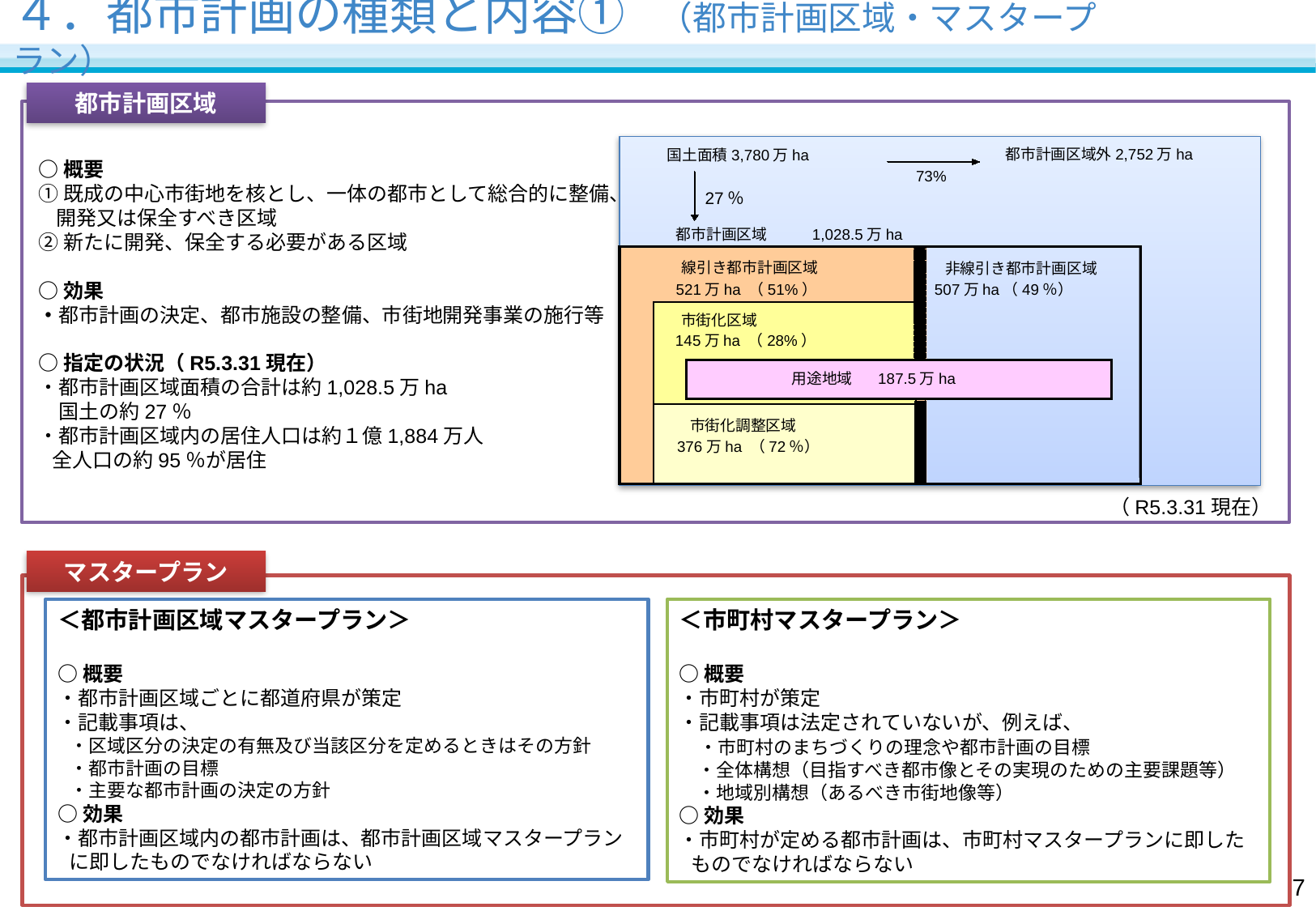

# ４．都市計画の種類と内容①　（都市計画区域・マスタープラン）
都市計画区域

○概要
①既成の中心市街地を核とし、一体の都市として総合的に整備、開発又は保全すべき区域
②新たに開発、保全する必要がある区域

○効果
・都市計画の決定、都市施設の整備、市街地開発事業の施行等

○指定の状況（R5.3.31現在）
・都市計画区域面積の合計は約1,028.5万ha
　国土の約27％
・都市計画区域内の居住人口は約１億1,884万人
  全人口の約95％が居住

都市計画区域外2,752万ha

国土面積3,780万ha

73%

27％
都市計画区域
1,028.5万ha

線引き都市計画区域
非線引き都市計画区域
521万ha （51%）
507万ha（49％）

市街化区域

145万ha （28%）

用途地域
187.5万ha

市街化調整区域
376万ha （72％）

（R5.3.31現在）
マスタープラン

＜都市計画区域マスタープラン＞

○概要
・都市計画区域ごとに都道府県が策定
・記載事項は、
・区域区分の決定の有無及び当該区分を定めるときはその方針
・都市計画の目標
・主要な都市計画の決定の方針
○効果
・都市計画区域内の都市計画は、都市計画区域マスタープランに即したものでなければならない
＜市町村マスタープラン＞

○概要
・市町村が策定
・記載事項は法定されていないが、例えば、
　・市町村のまちづくりの理念や都市計画の目標
　・全体構想（目指すべき都市像とその実現のための主要課題等）
　・地域別構想（あるべき市街地像等）
○効果
・市町村が定める都市計画は、市町村マスタープランに即したものでなければならない
7